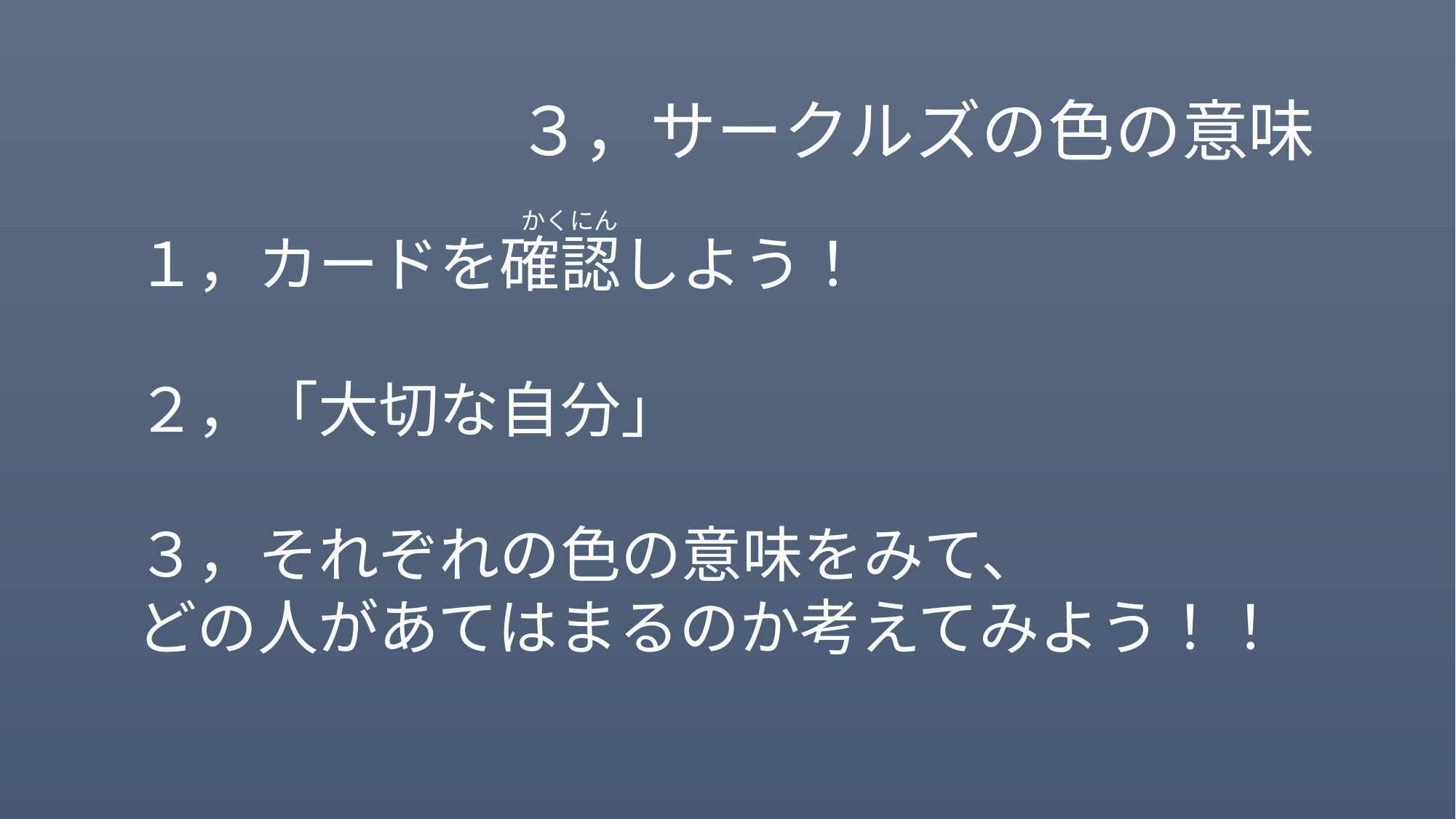

# ３，サークルズの色の意味
かくにん
１，カードを確認しよう！

２，「大切な自分」

３，それぞれの色の意味をみて、
どの人があてはまるのか考えてみよう！！